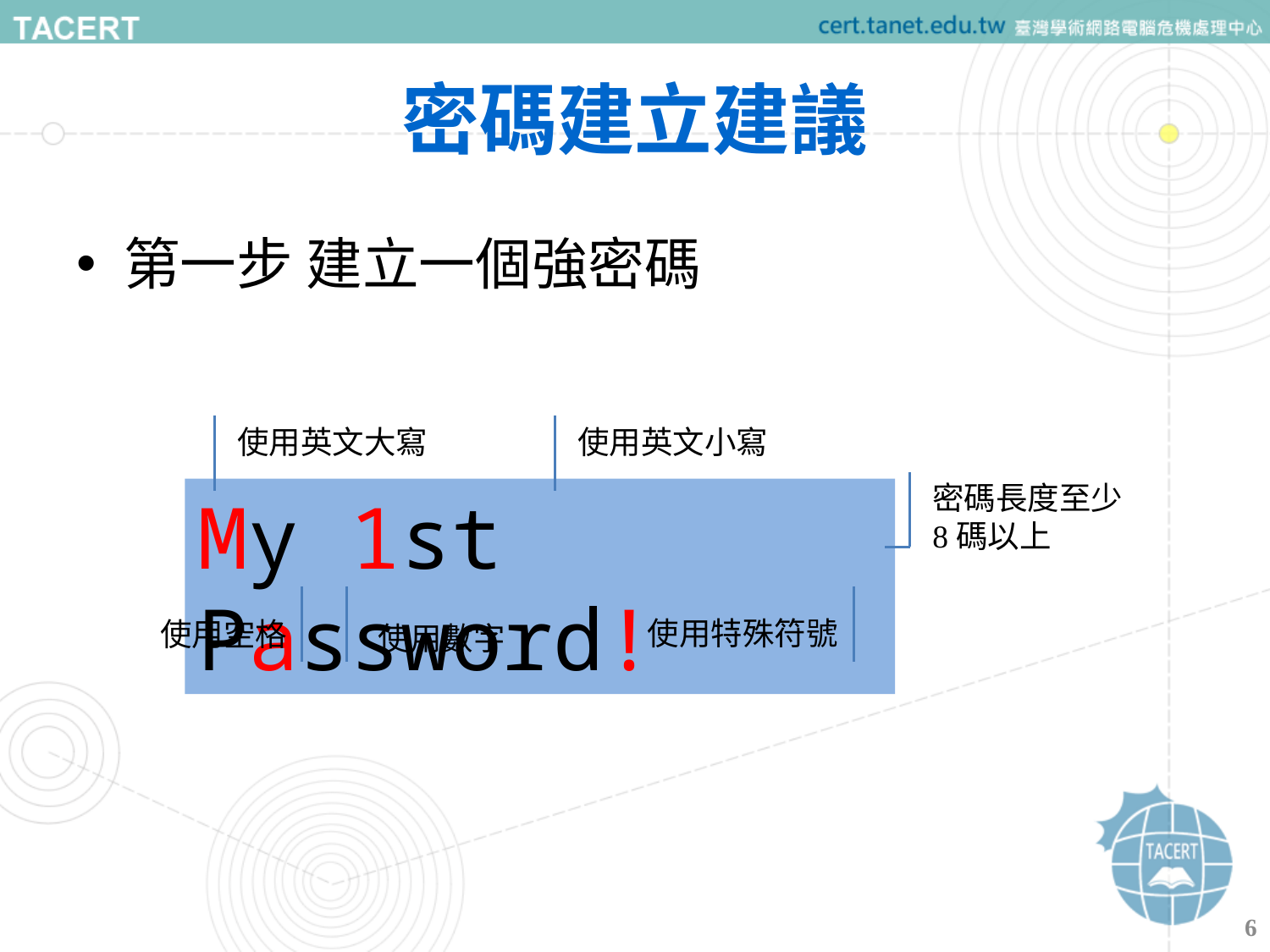

# 密碼建立建議
第一步 建立一個強密碼

使用英文大寫
使用英文小寫
密碼長度至少8碼以上
My 1st Password!
使用空格
使用數字
使用特殊符號
6